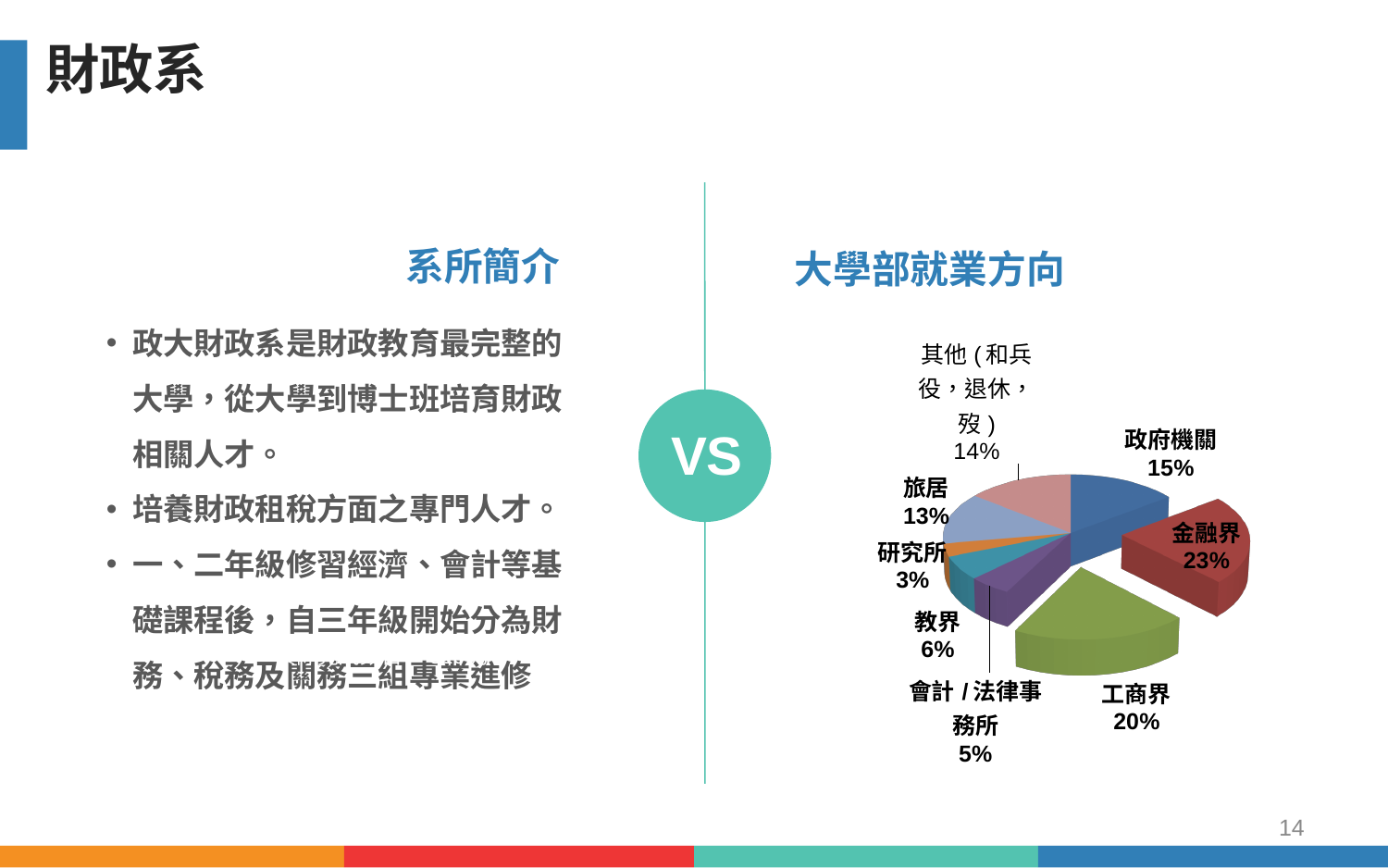

財政系

系所簡介
大學部就業方向

[unsupported chart]

政大財政系是財政教育最完整的大學，從大學到博士班培育財政相關人才。
培養財政租稅方面之專門人才。
一、二年級修習經濟、會計等基礎課程後，自三年級開始分為財務、稅務及關務三組專業進修

VS
计划完成：56％
实际完成数目：820万
实完成数目：820万
回款数：640万
回款数：640万
14